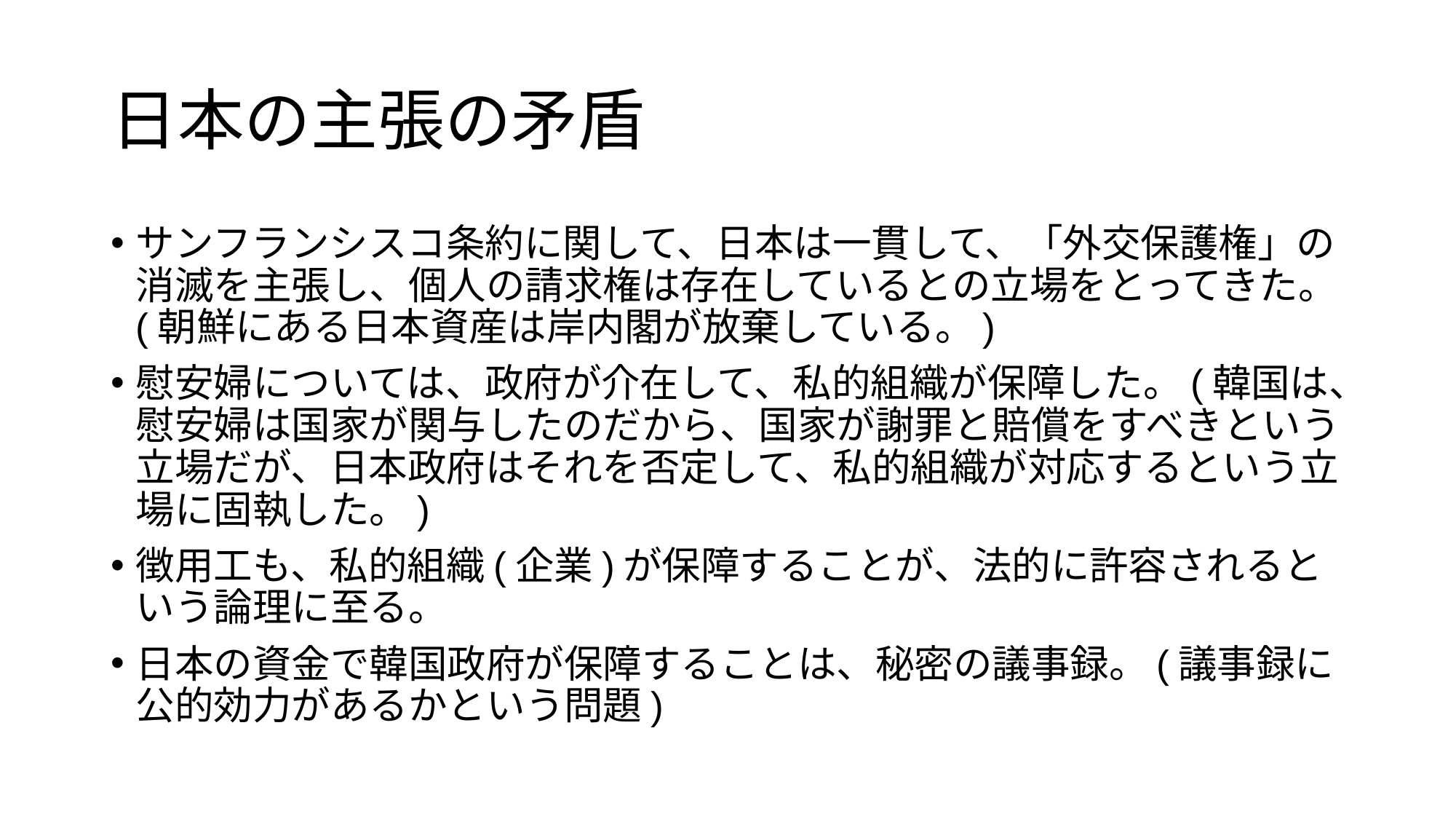

# 日本の主張の矛盾
サンフランシスコ条約に関して、日本は一貫して、「外交保護権」の消滅を主張し、個人の請求権は存在しているとの立場をとってきた。(朝鮮にある日本資産は岸内閣が放棄している。)
慰安婦については、政府が介在して、私的組織が保障した。(韓国は、慰安婦は国家が関与したのだから、国家が謝罪と賠償をすべきという立場だが、日本政府はそれを否定して、私的組織が対応するという立場に固執した。)
徴用工も、私的組織(企業)が保障することが、法的に許容されるという論理に至る。
日本の資金で韓国政府が保障することは、秘密の議事録。(議事録に公的効力があるかという問題)